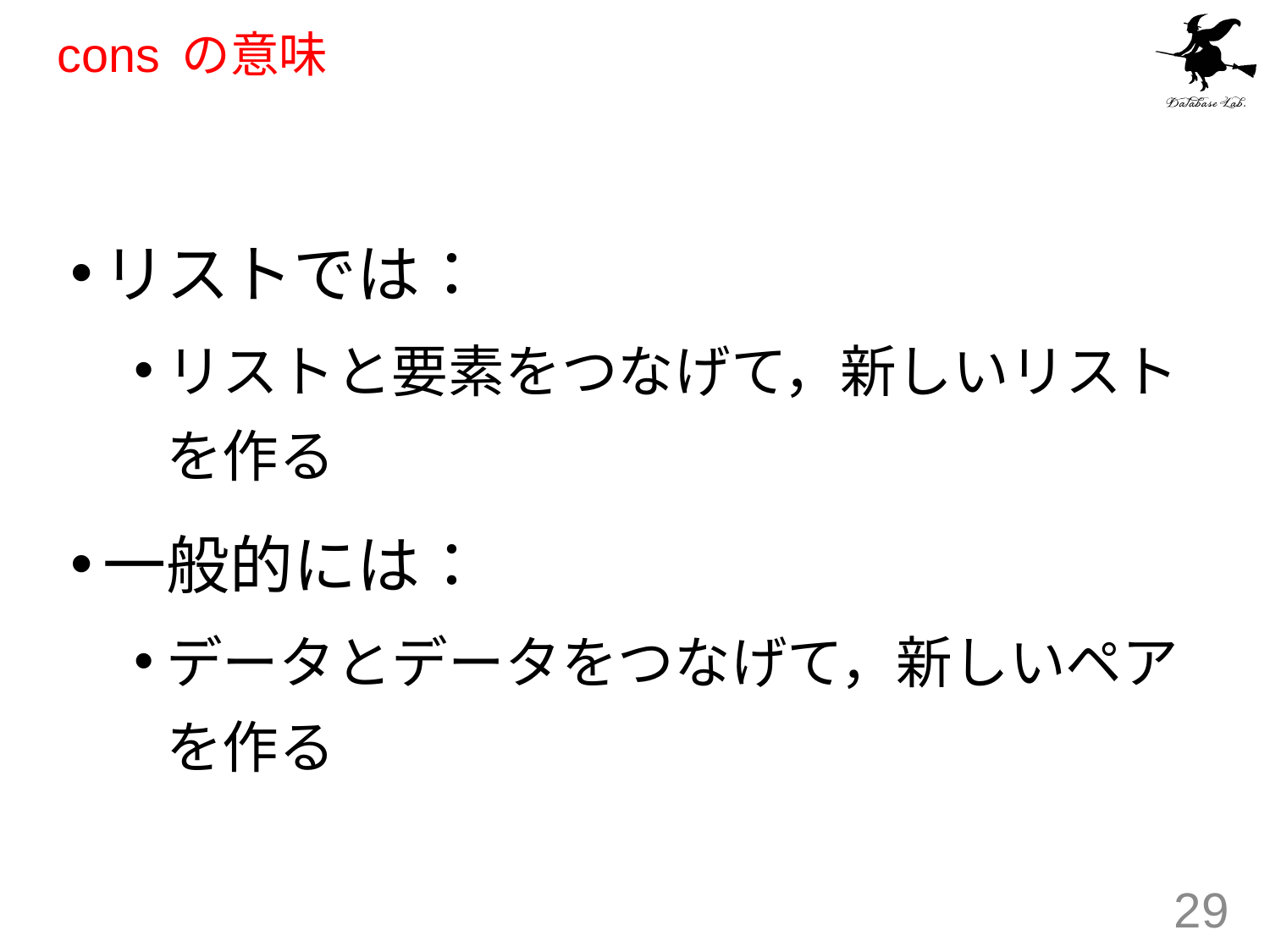

# cons の意味
リストでは：
リストと要素をつなげて，新しいリストを作る
一般的には：
データとデータをつなげて，新しいペアを作る

29